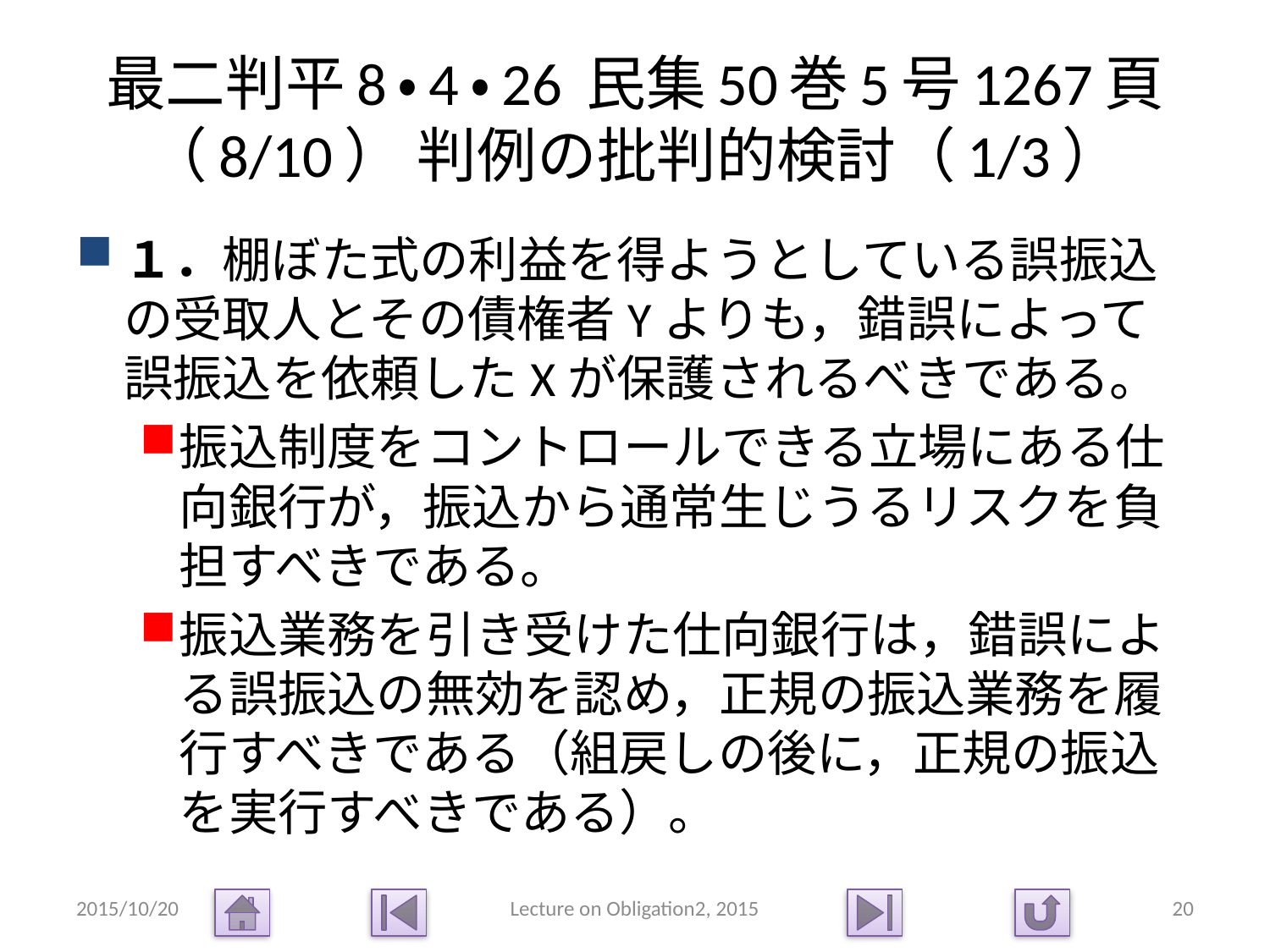

# 最二判平8・4・26 民集50巻5号1267頁（8/10） 判例の批判的検討（1/3）
１．棚ぼた式の利益を得ようとしている誤振込の受取人とその債権者Yよりも，錯誤によって誤振込を依頼したXが保護されるべきである。
振込制度をコントロールできる立場にある仕向銀行が，振込から通常生じうるリスクを負担すべきである。
振込業務を引き受けた仕向銀行は，錯誤による誤振込の無効を認め，正規の振込業務を履行すべきである（組戻しの後に，正規の振込を実行すべきである）。
2015/10/20
Lecture on Obligation2, 2015
20